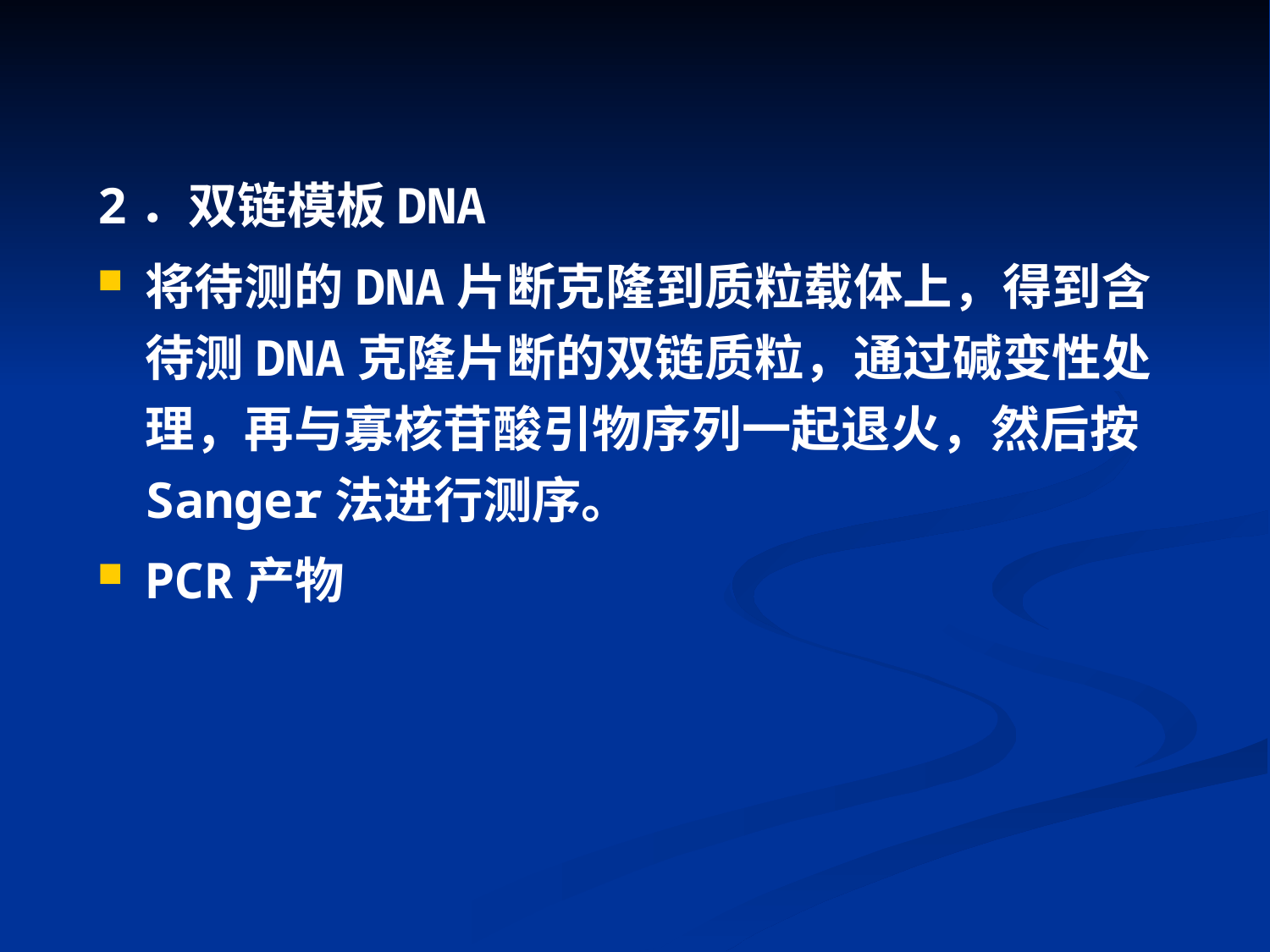

2．双链模板DNA
将待测的DNA片断克隆到质粒载体上，得到含待测DNA克隆片断的双链质粒，通过碱变性处理，再与寡核苷酸引物序列一起退火，然后按Sanger法进行测序。
PCR产物